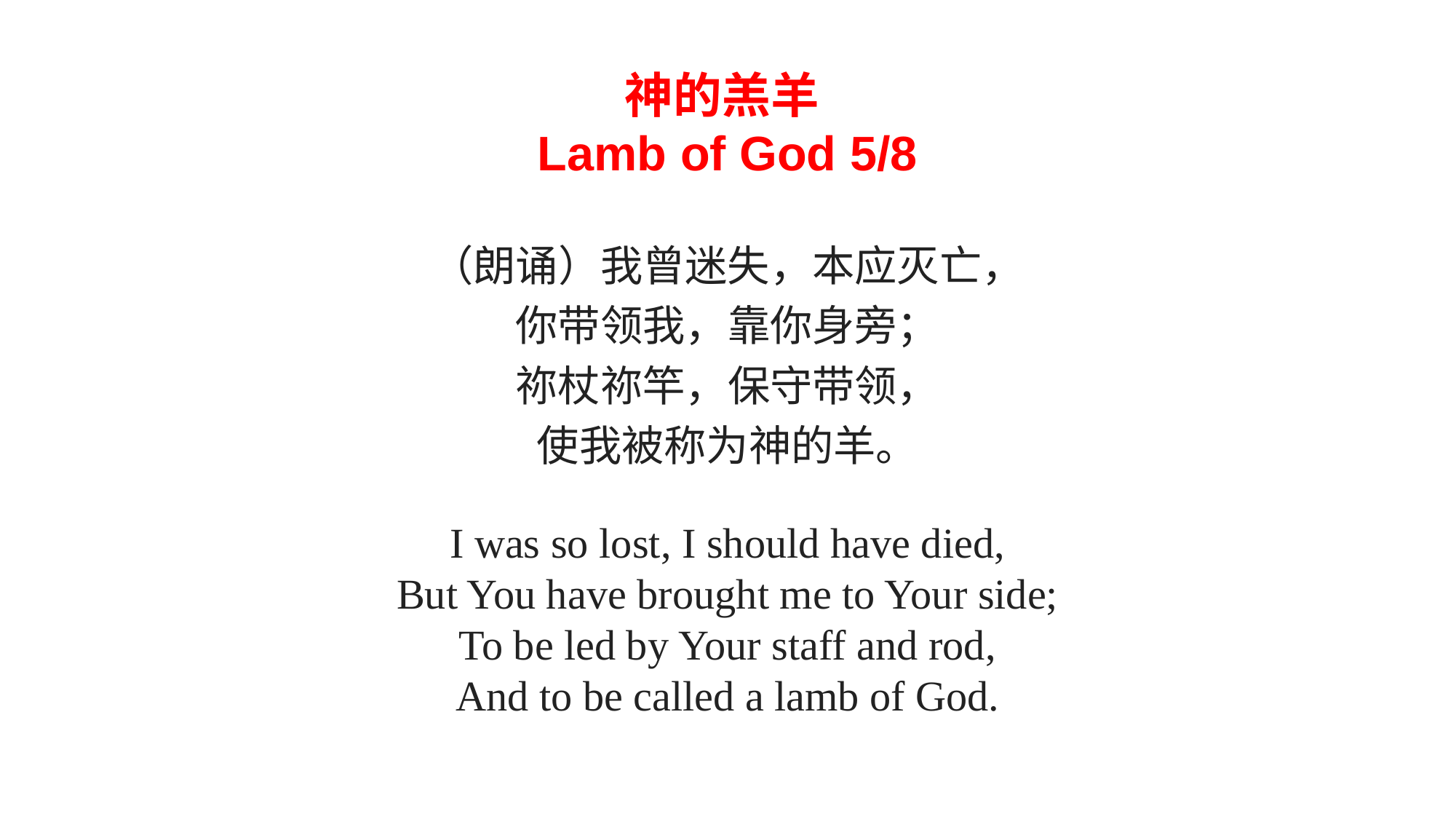

神的羔羊
Lamb of God 5/8
（朗诵）我曾迷失，本应灭亡，
你带领我，靠你身旁；
祢杖祢竿，保守带领，
使我被称为神的羊。

I was so lost, I should have died,
But You have brought me to Your side;
To be led by Your staff and rod,
And to be called a lamb of God.